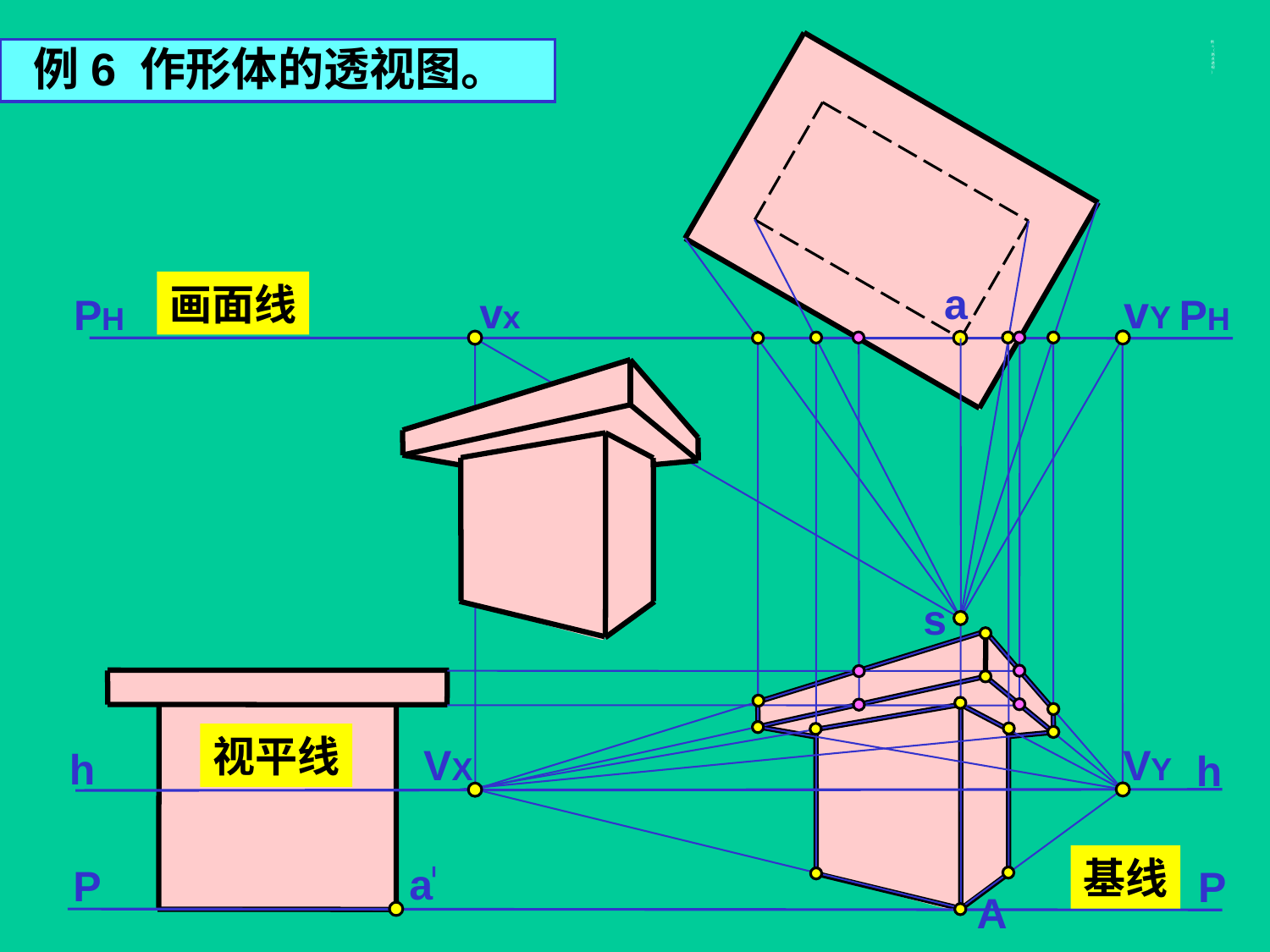

例6 作形体的透视图。
# 例6（两点透视）

a

画面线
PH
PH

vY

vx

s

视平线
h
h

P
P

基线

VY

VX

a

A